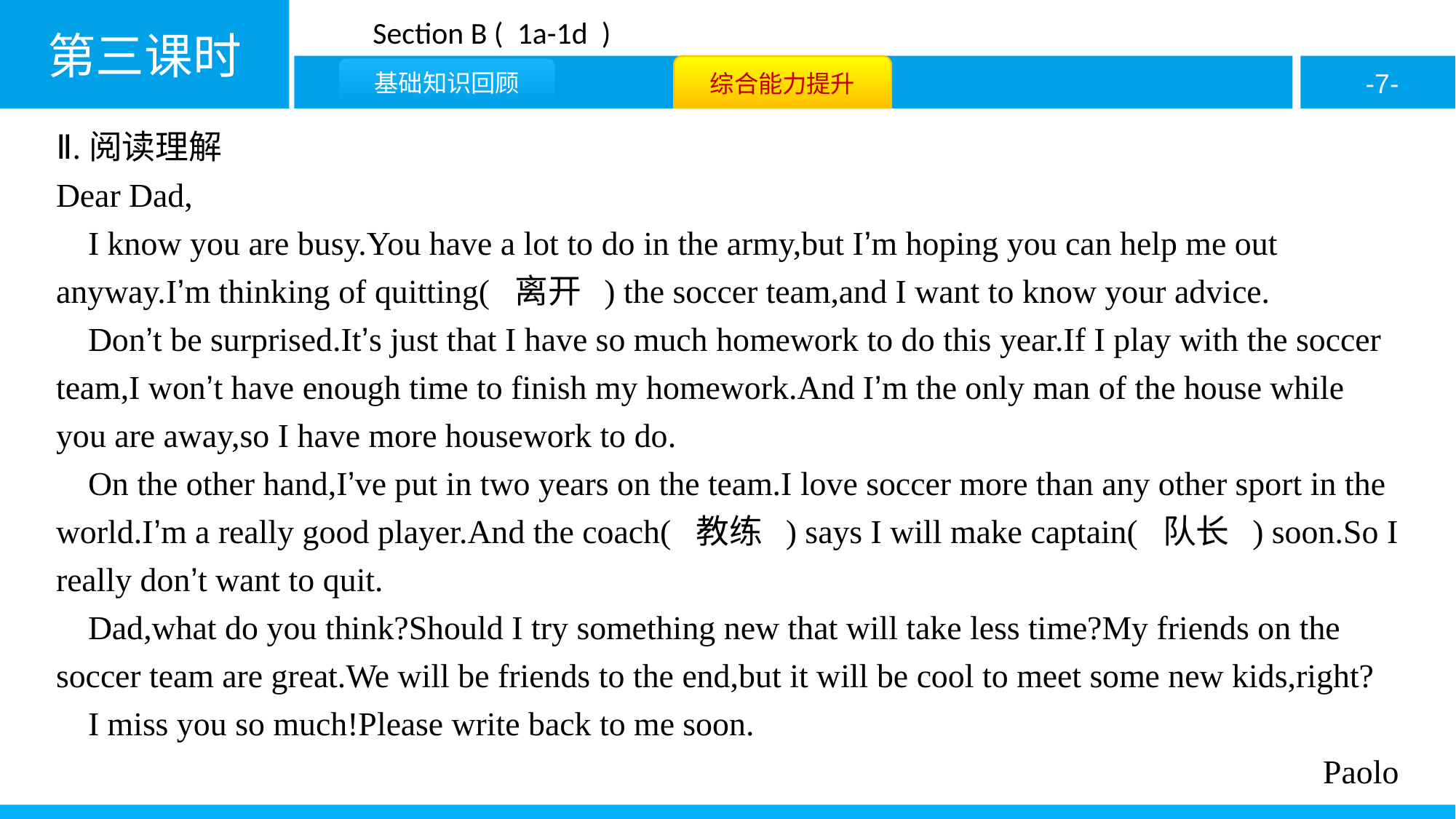

Ⅱ.阅读理解
Dear Dad,
I know you are busy.You have a lot to do in the army,but I’m hoping you can help me out anyway.I’m thinking of quitting(  离开  ) the soccer team,and I want to know your advice.
Don’t be surprised.It’s just that I have so much homework to do this year.If I play with the soccer team,I won’t have enough time to finish my homework.And I’m the only man of the house while you are away,so I have more housework to do.
On the other hand,I’ve put in two years on the team.I love soccer more than any other sport in the world.I’m a really good player.And the coach(  教练  ) says I will make captain(  队长  ) soon.So I really don’t want to quit.
Dad,what do you think?Should I try something new that will take less time?My friends on the soccer team are great.We will be friends to the end,but it will be cool to meet some new kids,right?
I miss you so much!Please write back to me soon.
Paolo